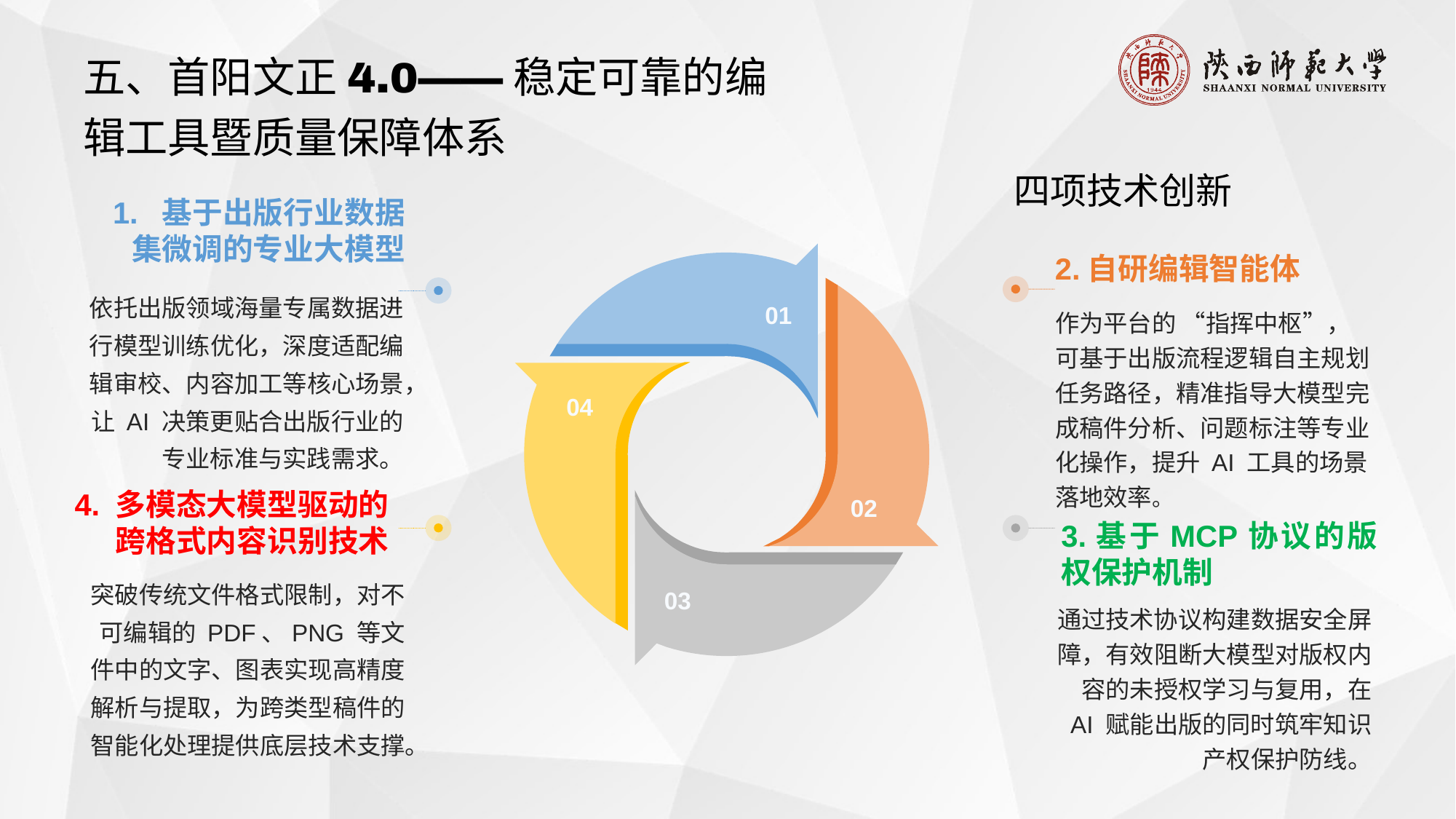

五、首阳文正4.0——稳定可靠的编辑工具暨质量保障体系
# 四项技术创新
1.  基于出版行业数据集微调的专业大模型

2.自研编辑智能体

依托出版领域海量专属数据进行模型训练优化，深度适配编辑审校、内容加工等核心场景，让 AI 决策更贴合出版行业的专业标准与实践需求。

01

作为平台的 “指挥中枢”，可基于出版流程逻辑自主规划任务路径，精准指导大模型完成稿件分析、问题标注等专业化操作，提升 AI 工具的场景落地效率。​

04

4. 多模态大模型驱动的跨格式内容识别技术
02
3.基于MCP协议的版权保护机制

突破传统文件格式限制，对不可编辑的 PDF、PNG 等文件中的文字、图表实现高精度解析与提取，为跨类型稿件的智能化处理提供底层技术支撑。

03
通过技术协议构建数据安全屏障，有效阻断大模型对版权内容的未授权学习与复用，在 AI 赋能出版的同时筑牢知识产权保护防线。